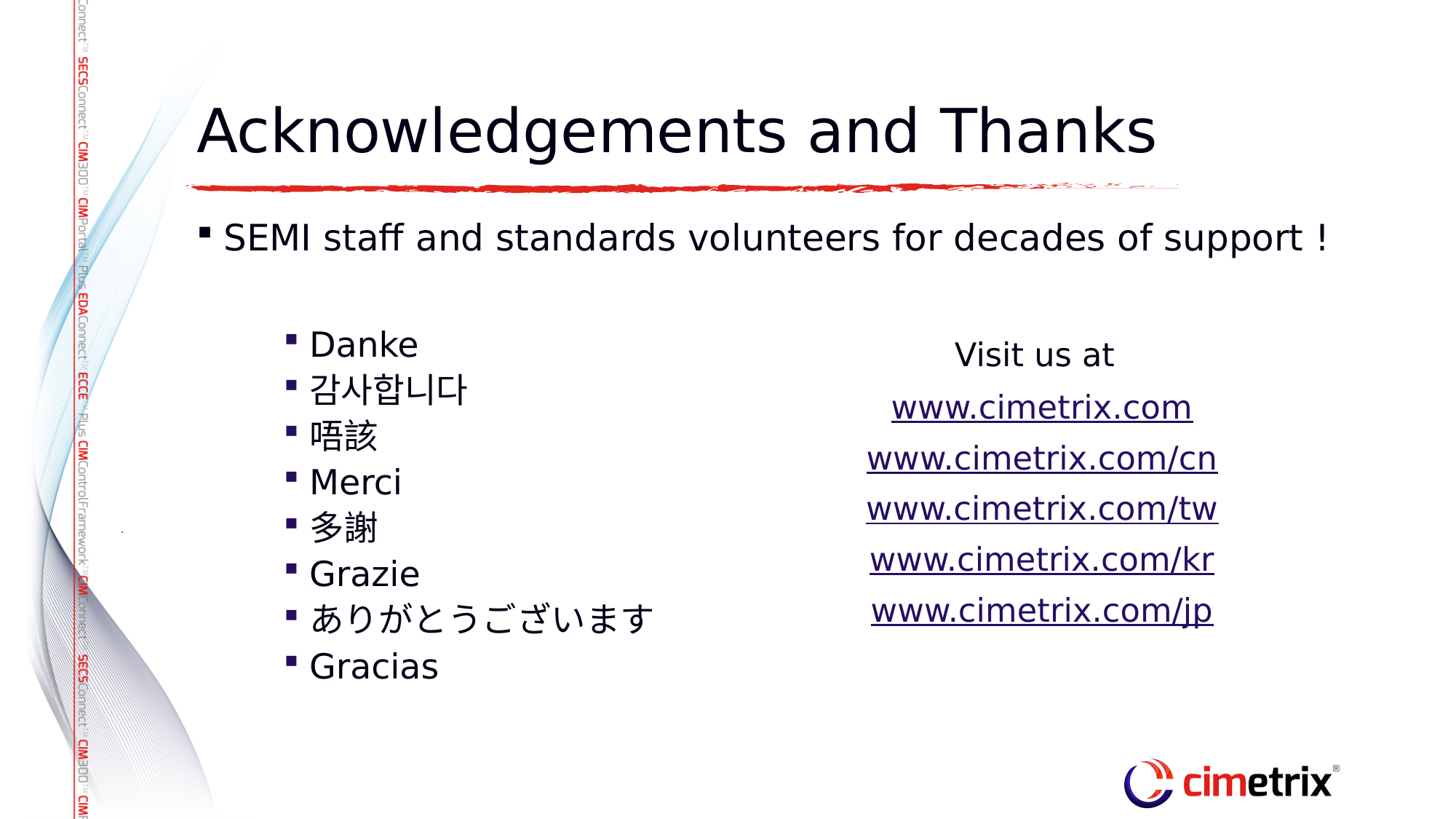

# Acknowledgements and Thanks
SEMI staff and standards volunteers for decades of support !
Visit us at
www.cimetrix.com
www.cimetrix.com/cn
www.cimetrix.com/tw
www.cimetrix.com/kr
www.cimetrix.com/jp

Danke
감사합니다
唔該
Merci
多謝
Grazie
ありがとうございます
Gracias